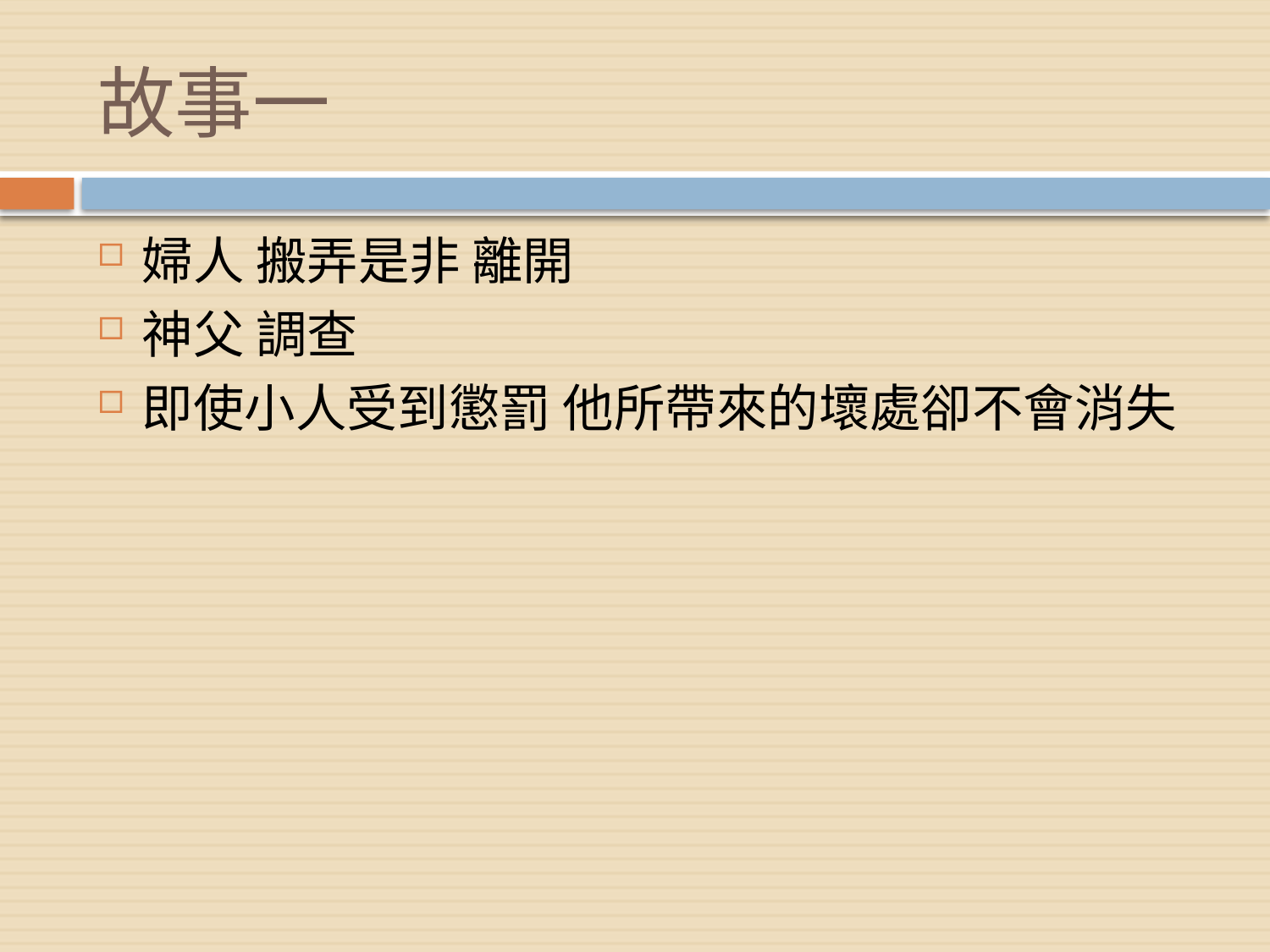

# 故事一
婦人 搬弄是非 離開
神父 調查
即使小人受到懲罰 他所帶來的壞處卻不會消失